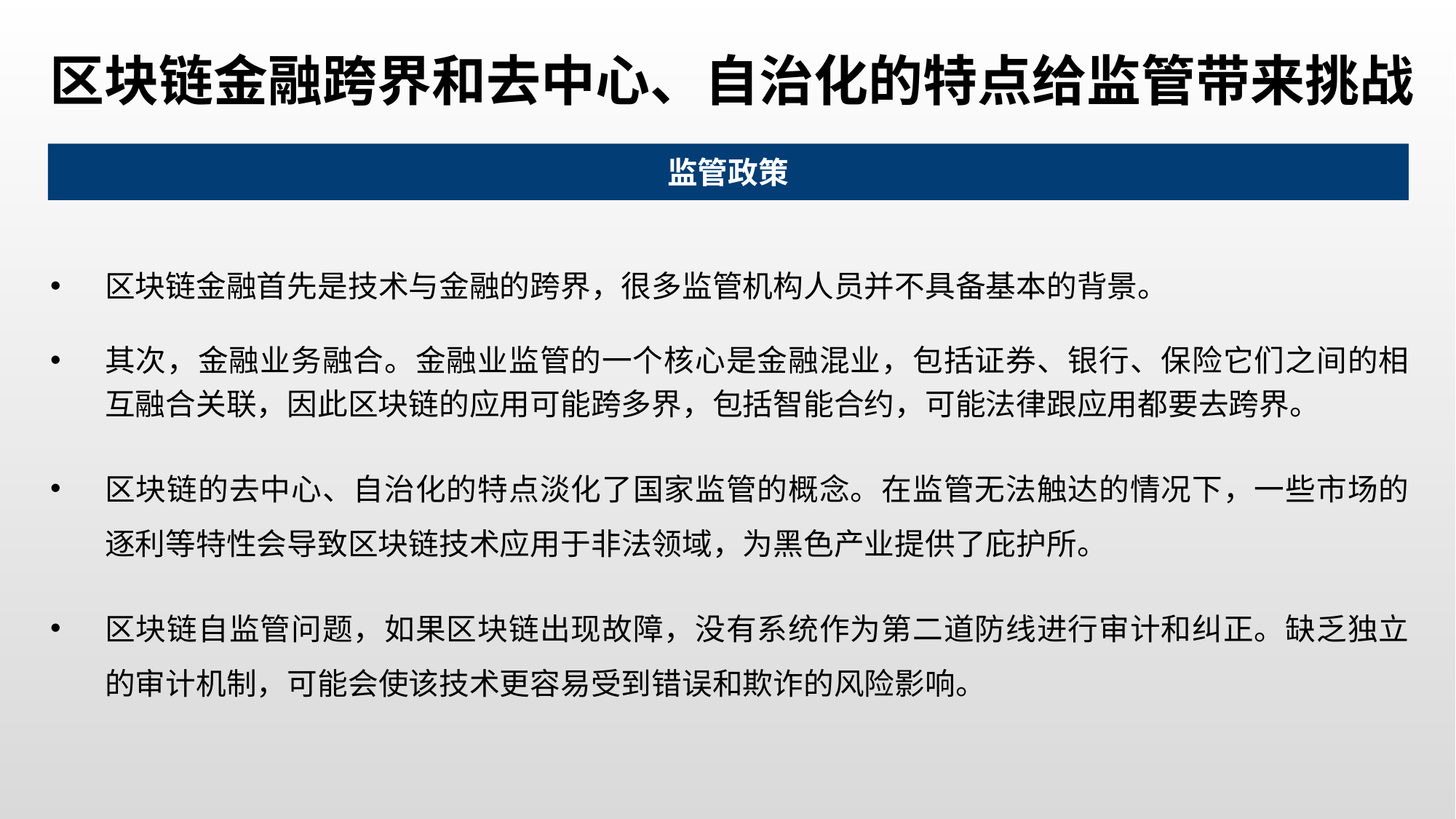

区块链金融跨界和去中心、自治化的特点给监管带来挑战
监管政策
区块链金融首先是技术与金融的跨界，很多监管机构人员并不具备基本的背景。
其次，金融业务融合。金融业监管的一个核心是金融混业，包括证券、银行、保险它们之间的相互融合关联，因此区块链的应用可能跨多界，包括智能合约，可能法律跟应用都要去跨界。
区块链的去中心、自治化的特点淡化了国家监管的概念。在监管无法触达的情况下，一些市场的逐利等特性会导致区块链技术应用于非法领域，为黑色产业提供了庇护所。
区块链自监管问题，如果区块链出现故障，没有系统作为第二道防线进行审计和纠正。缺乏独立的审计机制，可能会使该技术更容易受到错误和欺诈的风险影响。